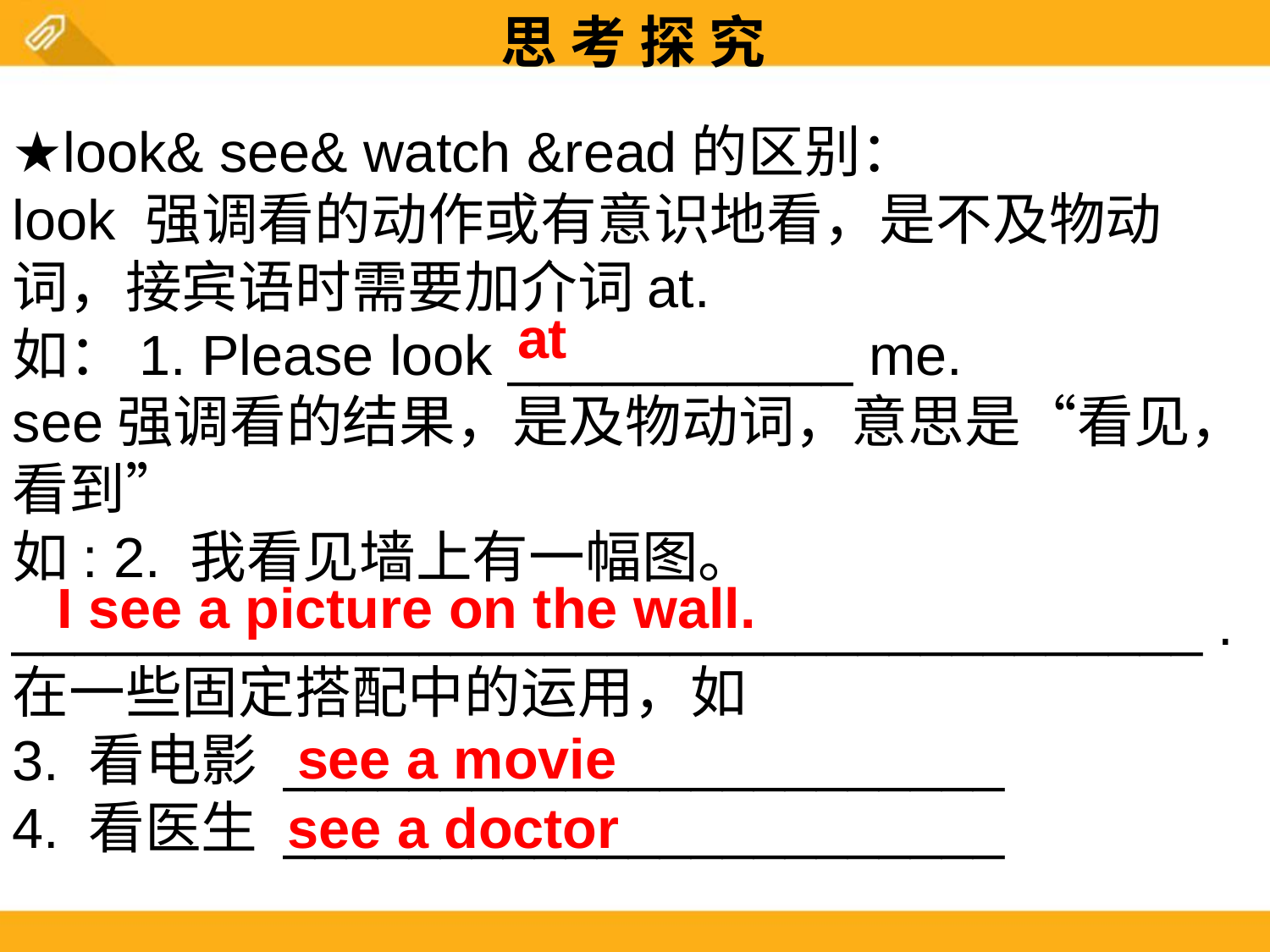

思 考 探 究
★look& see& watch &read的区别：
look 强调看的动作或有意识地看，是不及物动词，接宾语时需要加介词at.
如：1. Please look ___________ me.
see强调看的结果，是及物动词，意思是“看见， 看到”
如: 2. 我看见墙上有一幅图。 ______________________________________ .
在一些固定搭配中的运用，如
3. 看电影 _______________________
4. 看医生 _______________________
at
I see a picture on the wall.
see a movie
see a doctor